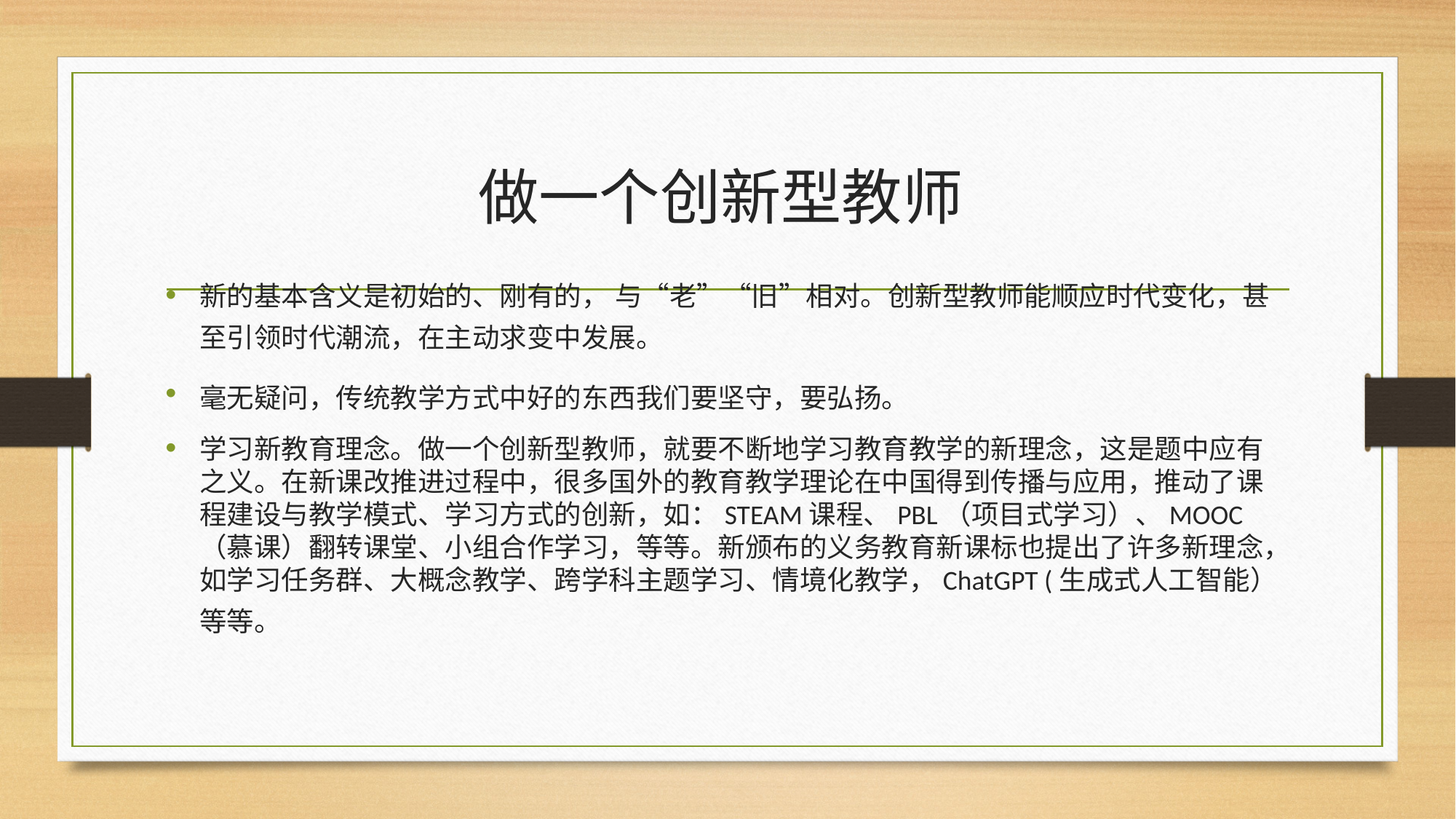

# 做一个创新型教师
新的基本含义是初始的、刚有的， 与“老”“旧”相对。创新型教师能顺应时代变化，甚至引领时代潮流，在主动求变中发展。
毫无疑问，传统教学方式中好的东西我们要坚守，要弘扬。
学习新教育理念。做一个创新型教师，就要不断地学习教育教学的新理念，这是题中应有之义。在新课改推进过程中，很多国外的教育教学理论在中国得到传播与应用，推动了课程建设与教学模式、学习方式的创新，如：STEAM课程、PBL（项目式学习）、MOOC（慕课）翻转课堂、小组合作学习，等等。新颁布的义务教育新课标也提出了许多新理念，如学习任务群、大概念教学、跨学科主题学习、情境化教学，ChatGPT (生成式人工智能）等等。